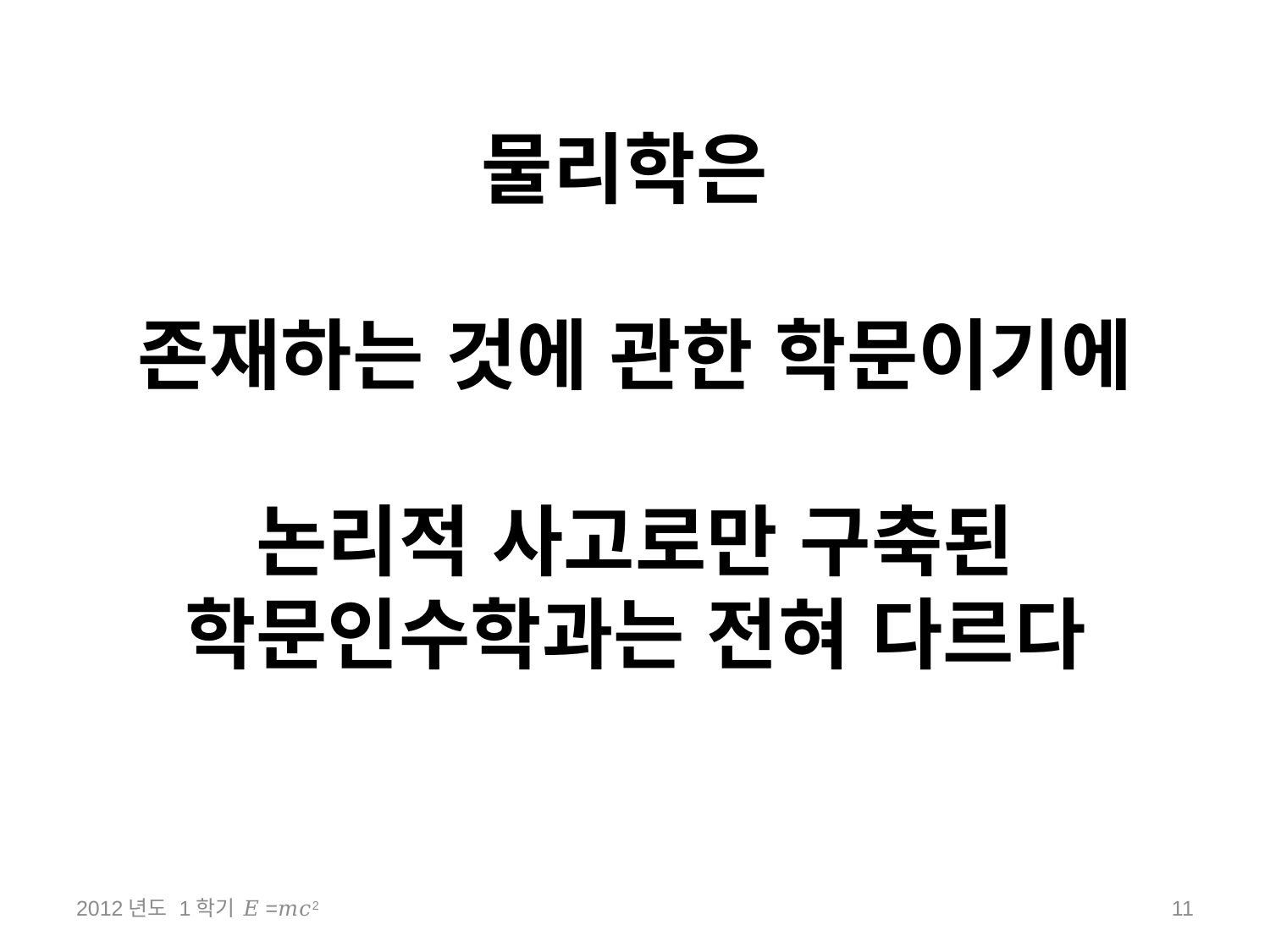

물리학은

존재하는 것에 관한 학문이기에

논리적 사고로만 구축된 학문인수학과는 전혀 다르다

2012년도 1학기 𝐸=𝑚𝑐2
11